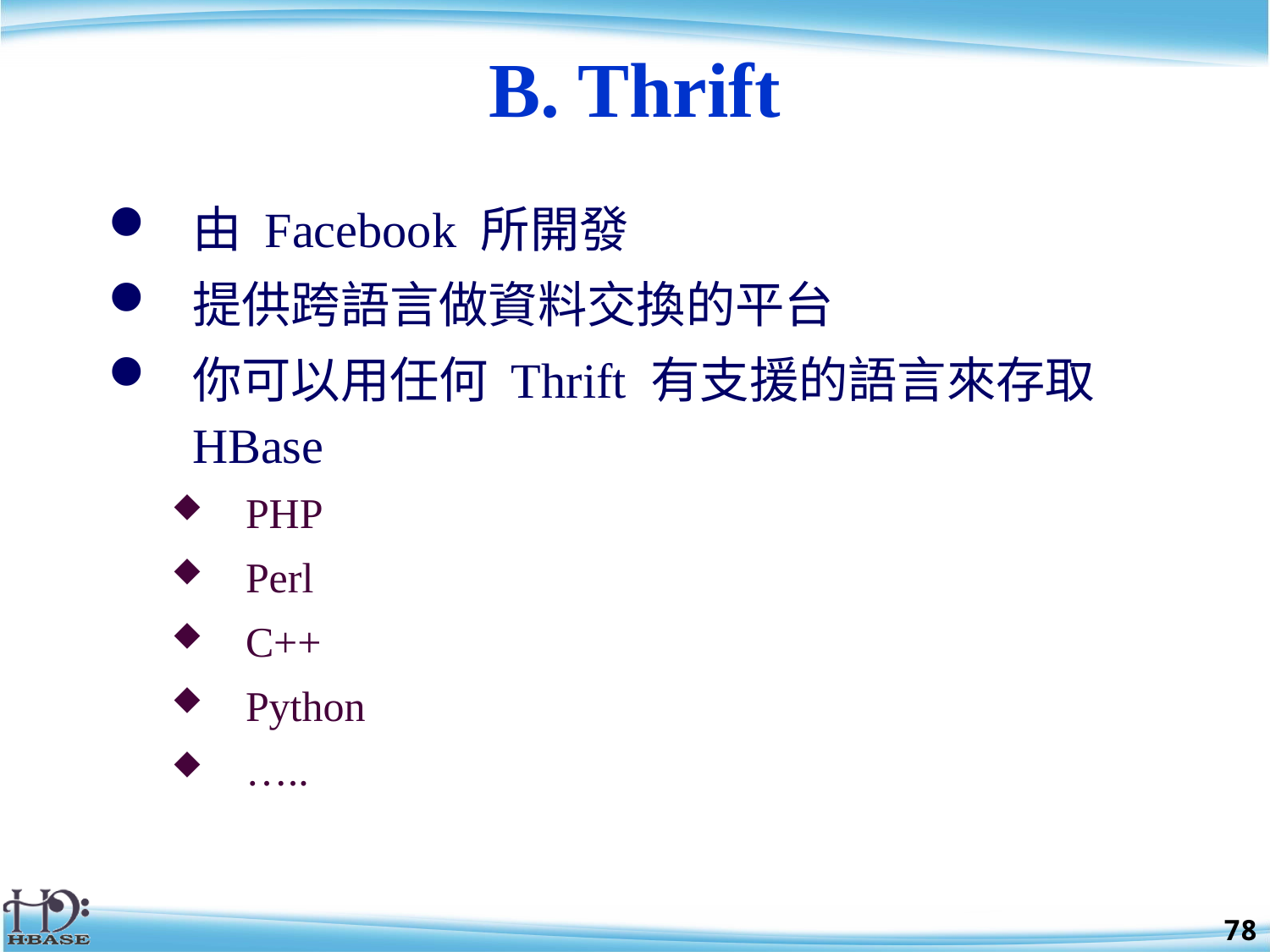

# B. Thrift
由 Facebook 所開發
提供跨語言做資料交換的平台
你可以用任何 Thrift 有支援的語言來存取 HBase
PHP
Perl
C++
Python
…..
78